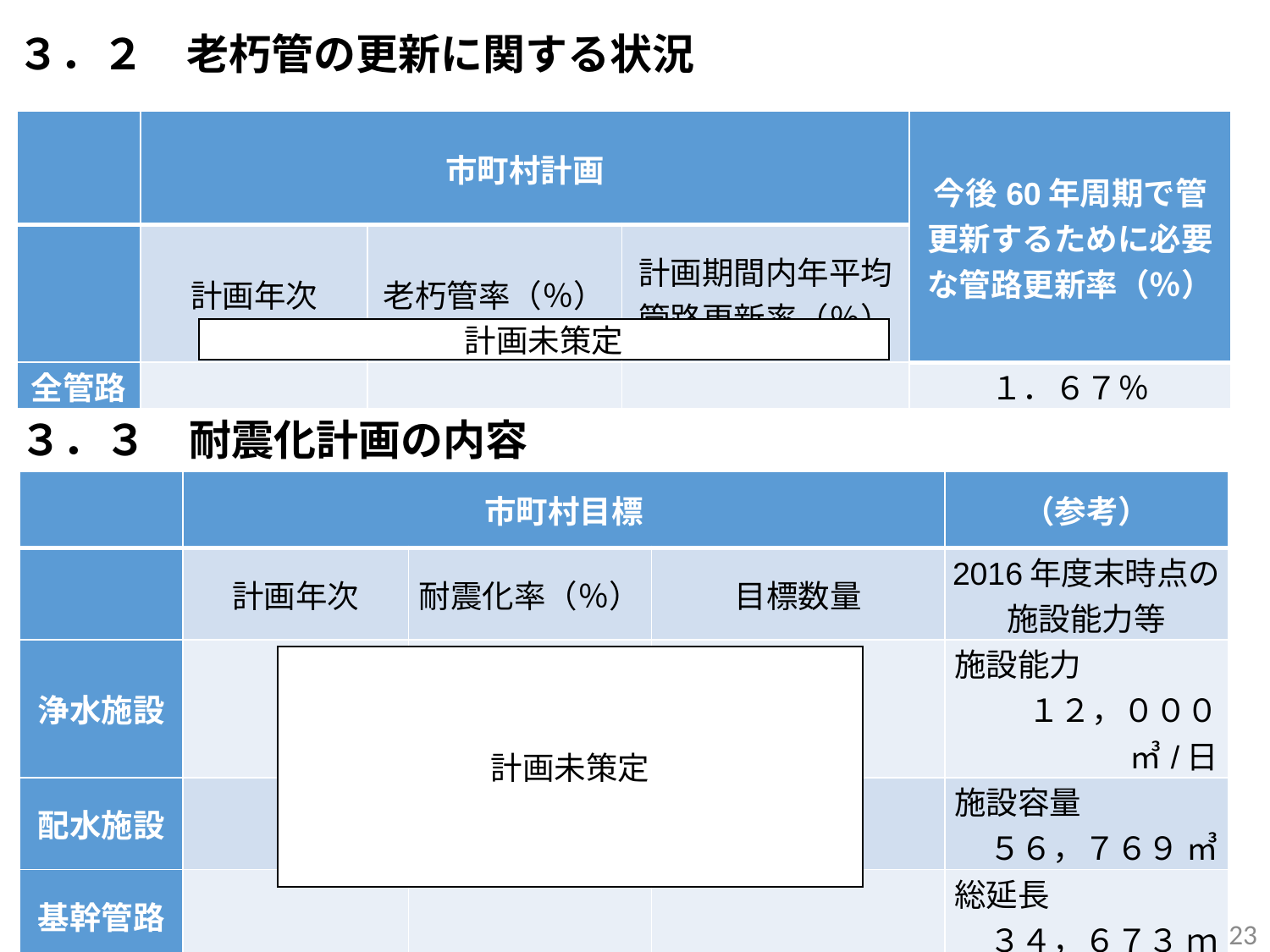

３．２　老朽管の更新に関する状況
|  | 市町村計画 |  |  | 今後60年周期で管更新するために必要な管路更新率（％） |
| --- | --- | --- | --- | --- |
|  | 計画年次 | 老朽管率（％） | 計画期間内年平均 管路更新率（％） |  |
| 全管路 |  |  |  | １．６７％ |
計画未策定
３．３　耐震化計画の内容

|  | 市町村目標 |  |  | （参考） |
| --- | --- | --- | --- | --- |
|  | 計画年次 | 耐震化率（％） | 目標数量 | 2016年度末時点の施設能力等 |
| 浄水施設 |  |  |  | 施設能力 １２，０００㎥/日 |
| 配水施設 |  |  |  | 施設容量 ５６，７６９ ㎥ |
| 基幹管路 |  |  |  | 総延長 ３４，６７３ ｍ |
計画未策定
23